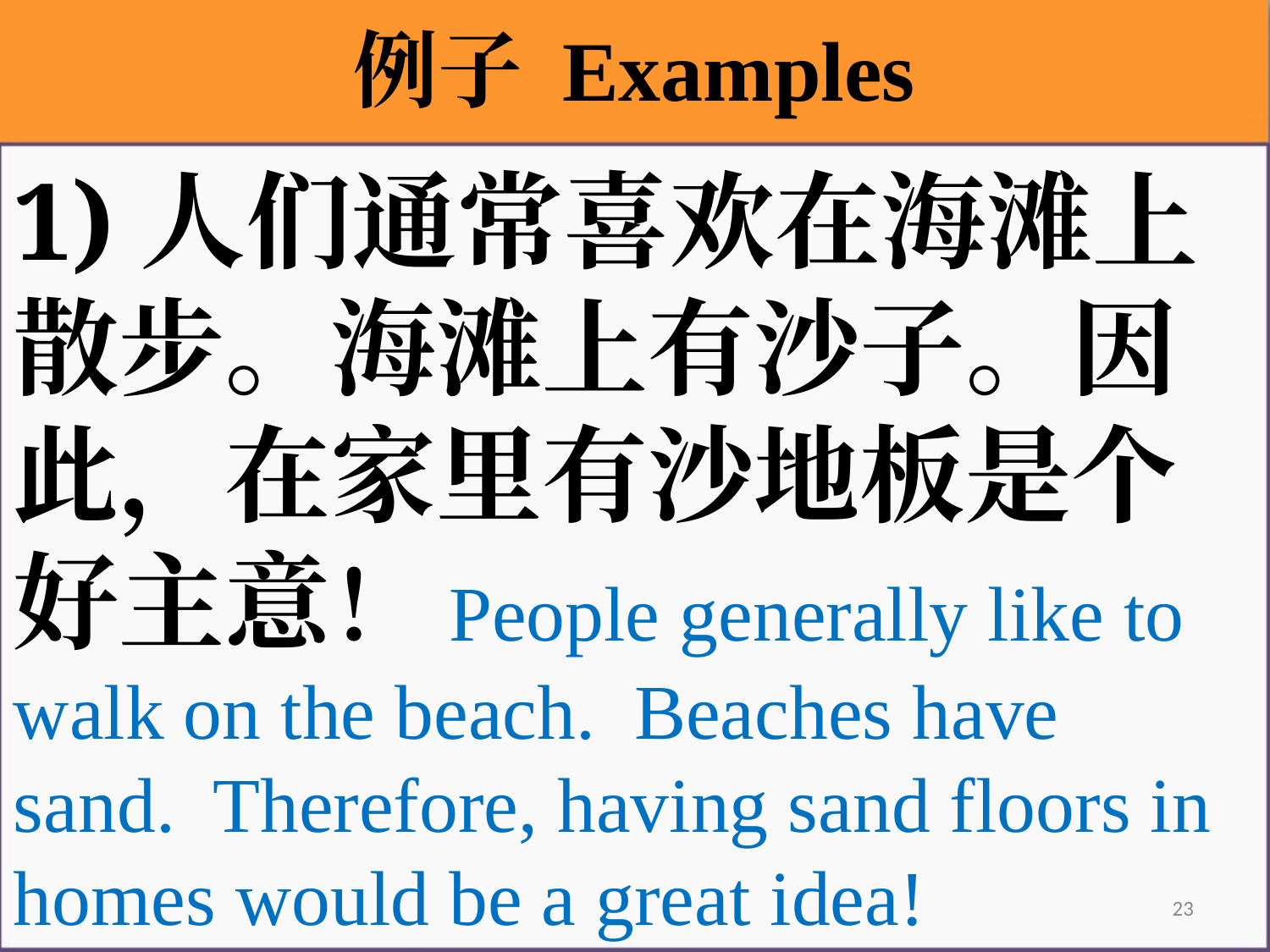

例子 Examples

1)人们通常喜欢在海滩上散步。海滩上有沙子。因此，在家里有沙地板是个好主意！People generally like to walk on the beach.  Beaches have sand.  Therefore, having sand floors in homes would be a great idea!

23